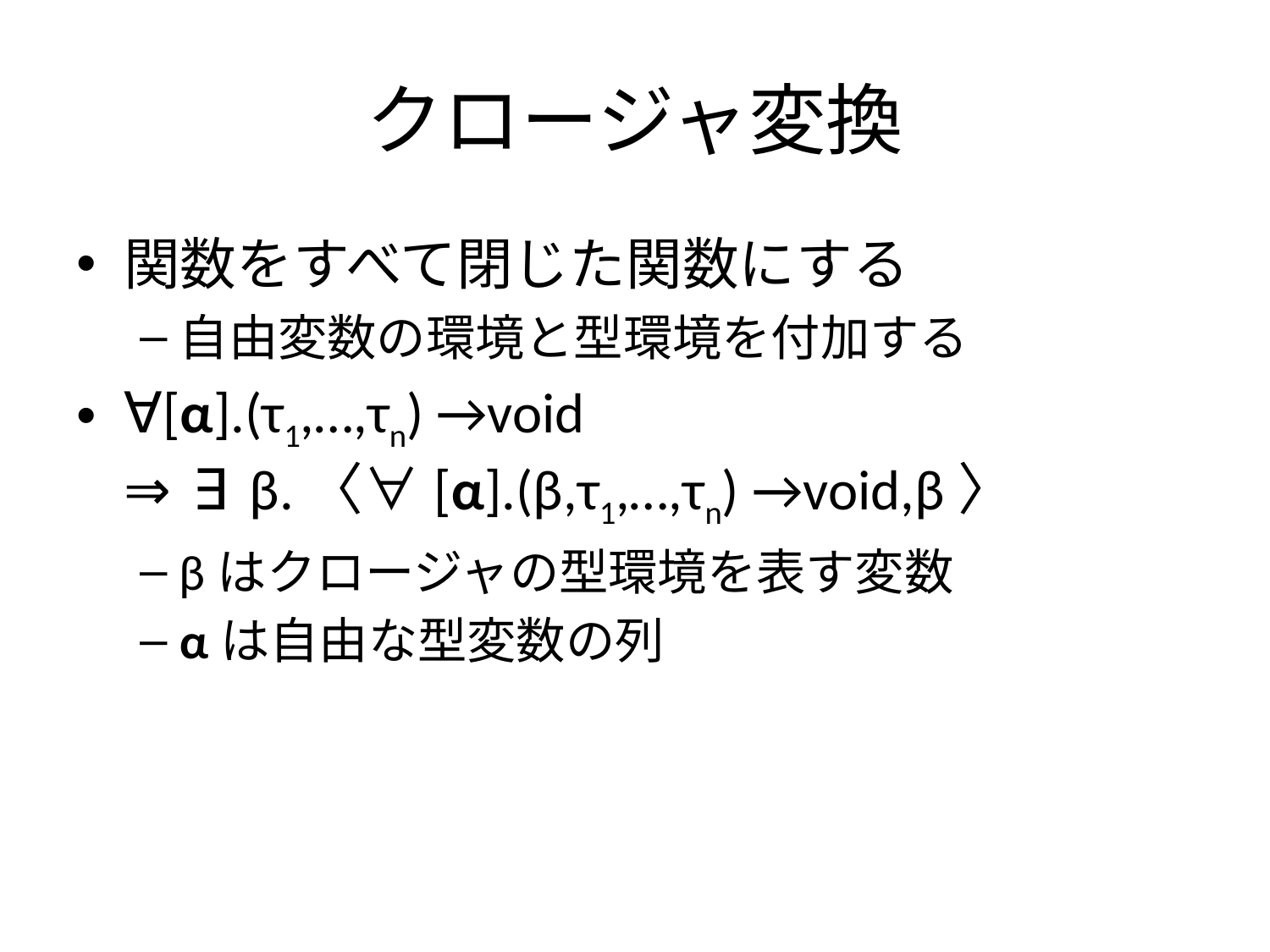

# クロージャ変換
関数をすべて閉じた関数にする
自由変数の環境と型環境を付加する
∀[α].(τ1,…,τn) →void
⇒ ∃β.〈∀[α].(β,τ1,…,τn) →void,β〉
βはクロージャの型環境を表す変数
αは自由な型変数の列